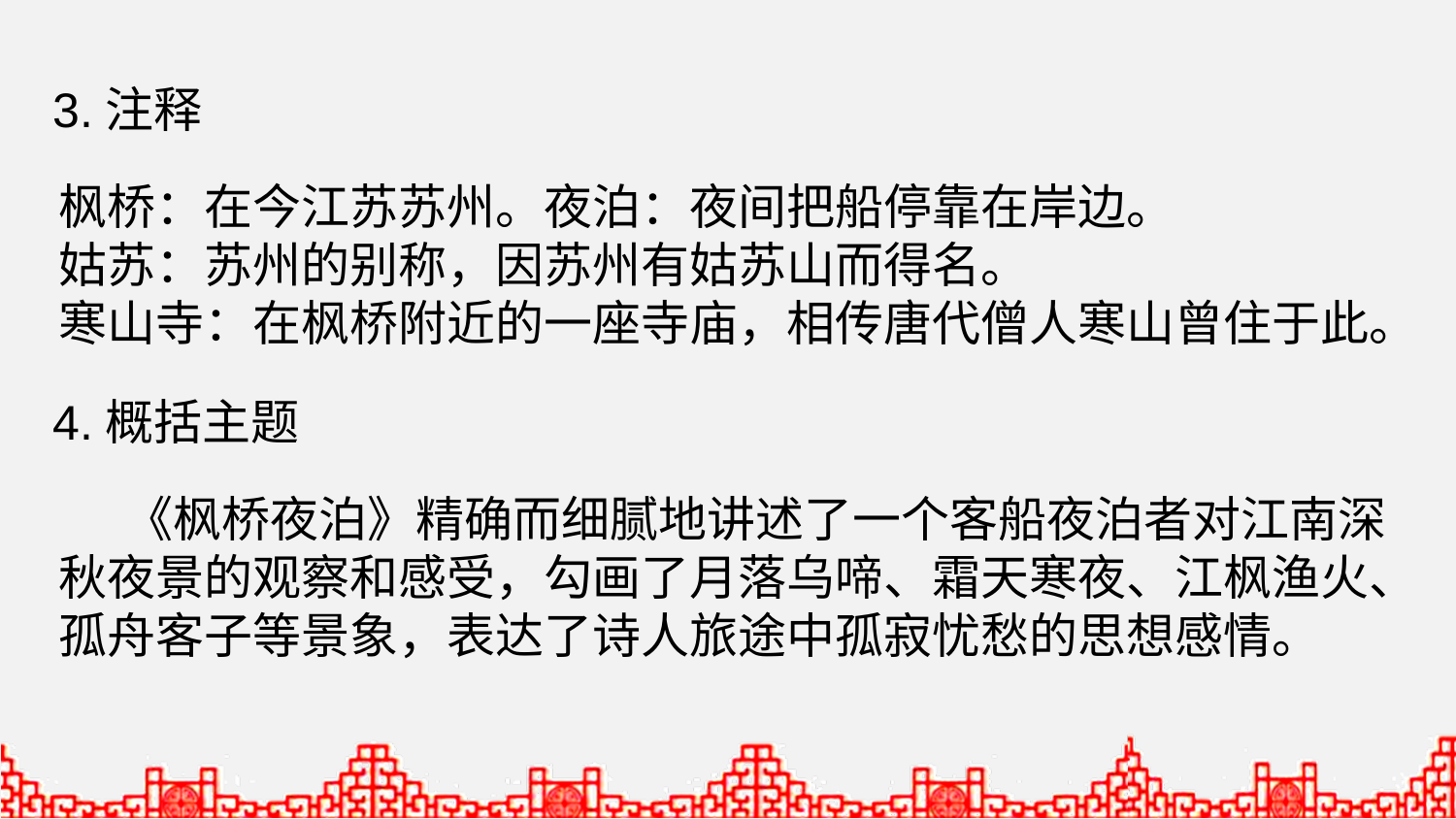

3.注释
枫桥：在今江苏苏州。夜泊：夜间把船停靠在岸边。
姑苏：苏州的别称，因苏州有姑苏山而得名。
寒山寺：在枫桥附近的一座寺庙，相传唐代僧人寒山曾住于此。
4.概括主题
     《枫桥夜泊》精确而细腻地讲述了一个客船夜泊者对江南深秋夜景的观察和感受，勾画了月落乌啼、霜天寒夜、江枫渔火、孤舟客子等景象，表达了诗人旅途中孤寂忧愁的思想感情。